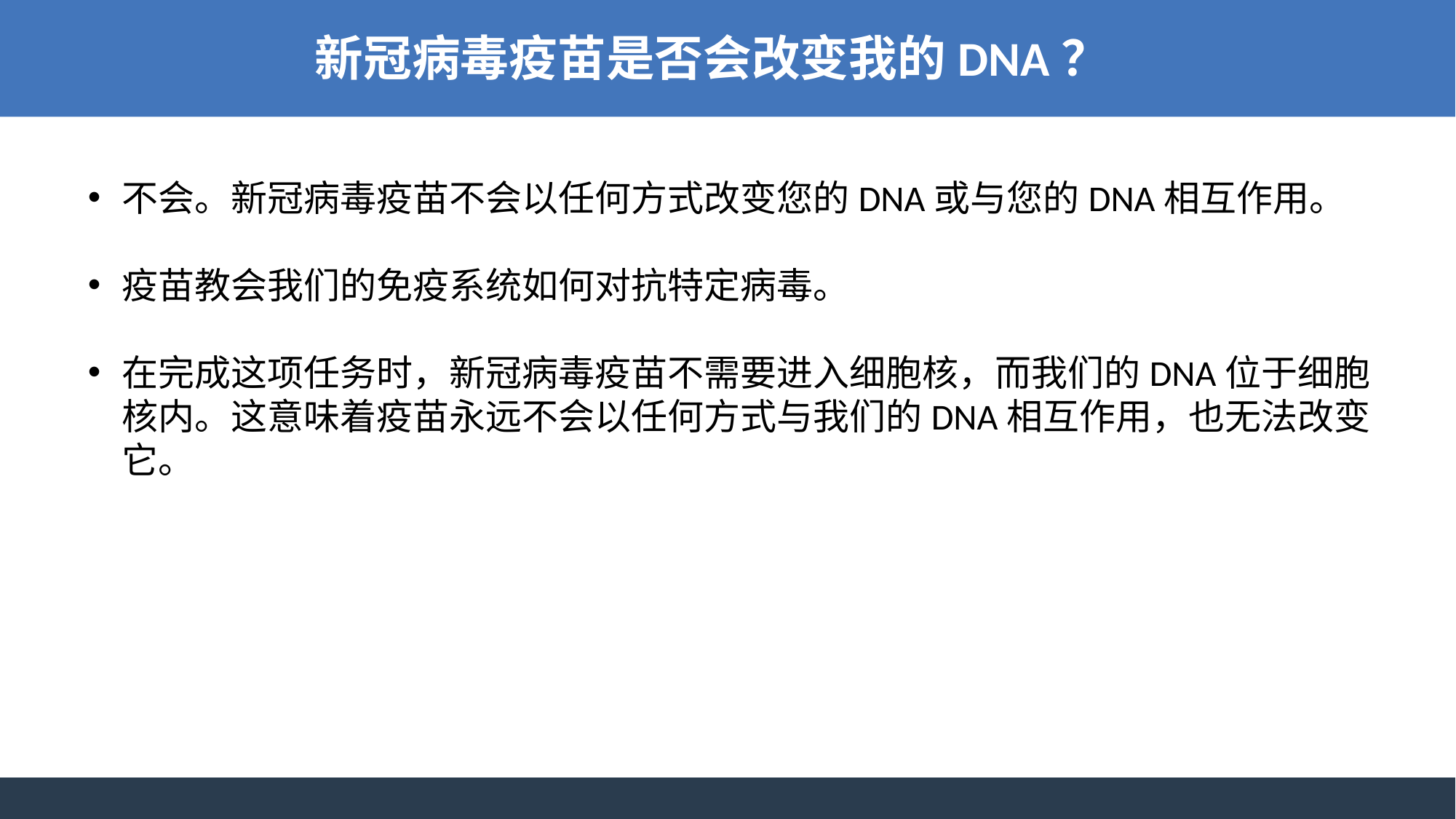

新冠病毒疫苗是否会改变我的DNA？
不会。新冠病毒疫苗不会以任何方式改变您的DNA或与您的DNA相互作用。

疫苗教会我们的免疫系统如何对抗特定病毒。

在完成这项任务时，新冠病毒疫苗不需要进入细胞核，而我们的DNA位于细胞核内。这意味着疫苗永远不会以任何方式与我们的DNA相互作用，也无法改变它。